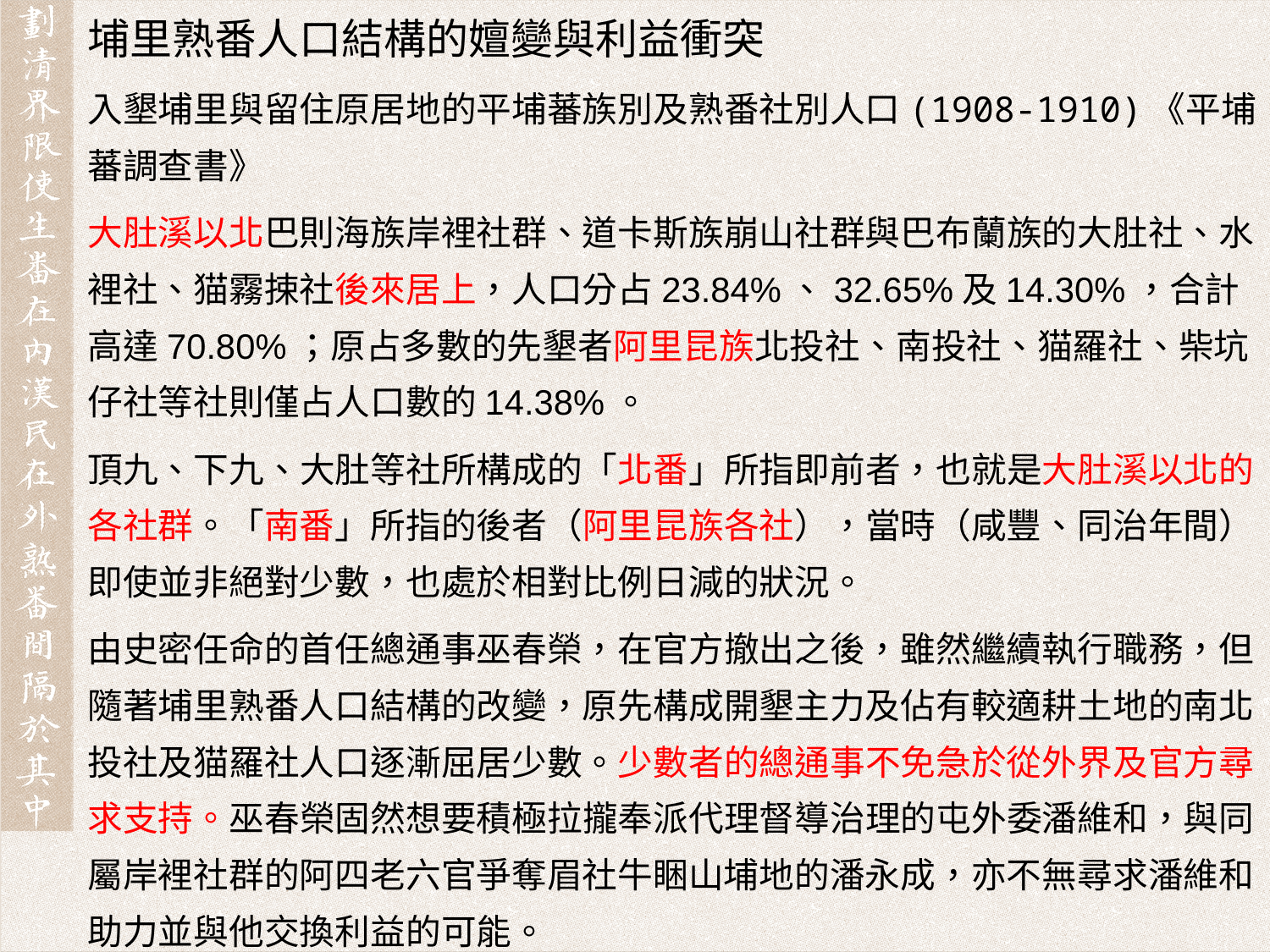

埔里熟番人口結構的嬗變與利益衝突
入墾埔里與留住原居地的平埔蕃族別及熟番社別人口(1908-1910)《平埔蕃調查書》
大肚溪以北巴則海族岸裡社群、道卡斯族崩山社群與巴布蘭族的大肚社、水裡社、猫霧捒社後來居上，人口分占23.84%、32.65%及14.30%，合計高達70.80%；原占多數的先墾者阿里昆族北投社、南投社、猫羅社、柴坑仔社等社則僅占人口數的14.38%。
頂九、下九、大肚等社所構成的「北番」所指即前者，也就是大肚溪以北的各社群。「南番」所指的後者（阿里昆族各社），當時（咸豐、同治年間）即使並非絕對少數，也處於相對比例日減的狀況。
由史密任命的首任總通事巫春榮，在官方撤出之後，雖然繼續執行職務，但隨著埔里熟番人口結構的改變，原先構成開墾主力及佔有較適耕土地的南北投社及猫羅社人口逐漸屈居少數。少數者的總通事不免急於從外界及官方尋求支持。巫春榮固然想要積極拉攏奉派代理督導治理的屯外委潘維和，與同屬岸裡社群的阿四老六官爭奪眉社牛睏山埔地的潘永成，亦不無尋求潘維和助力並與他交換利益的可能。